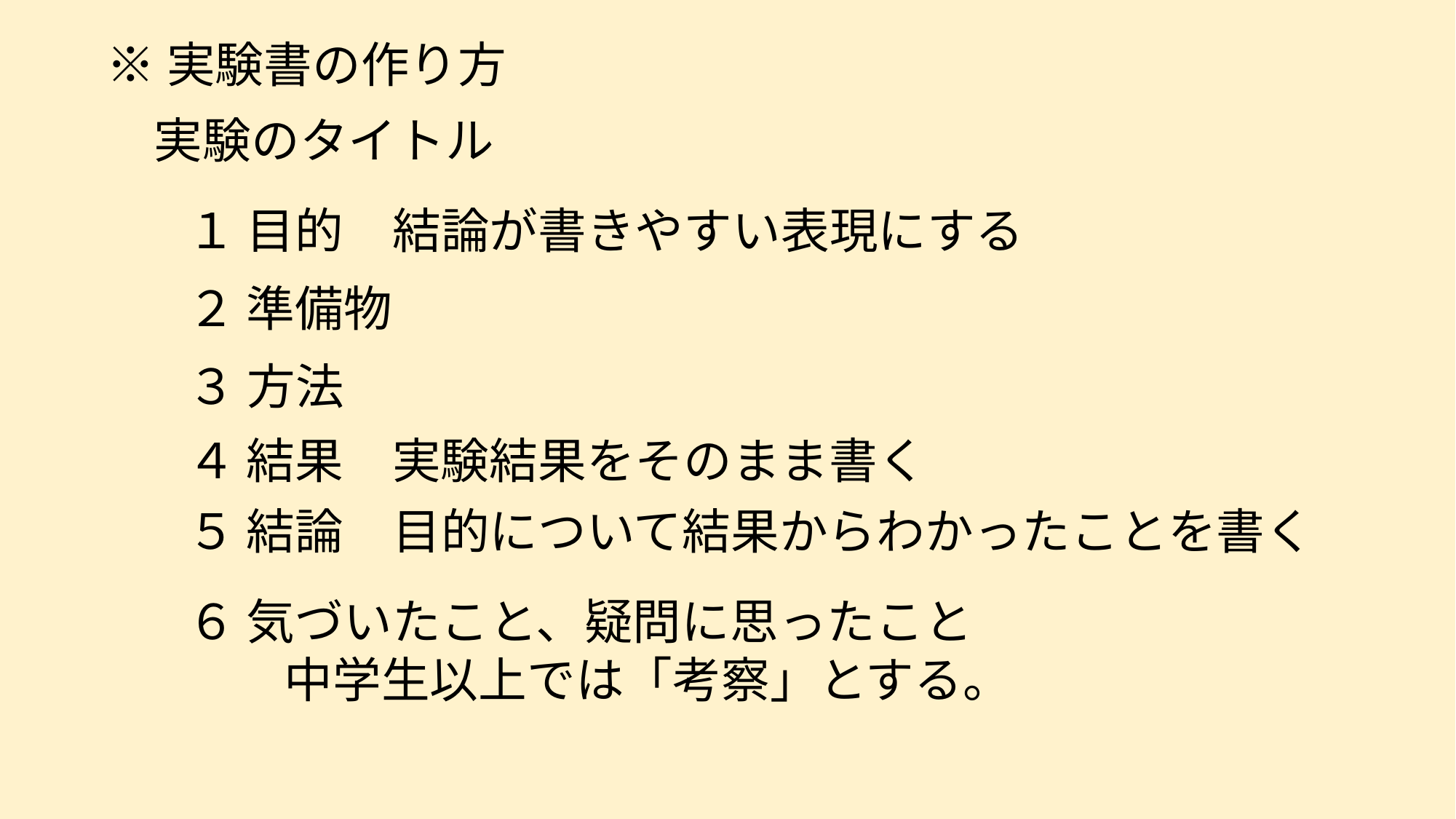

※実験書の作り方
実験のタイトル
１ 目的　結論が書きやすい表現にする
２ 準備物
３ 方法
４ 結果　実験結果をそのまま書く
５ 結論　目的について結果からわかったことを書く
６ 気づいたこと、疑問に思ったこと
　　中学生以上では「考察」とする。